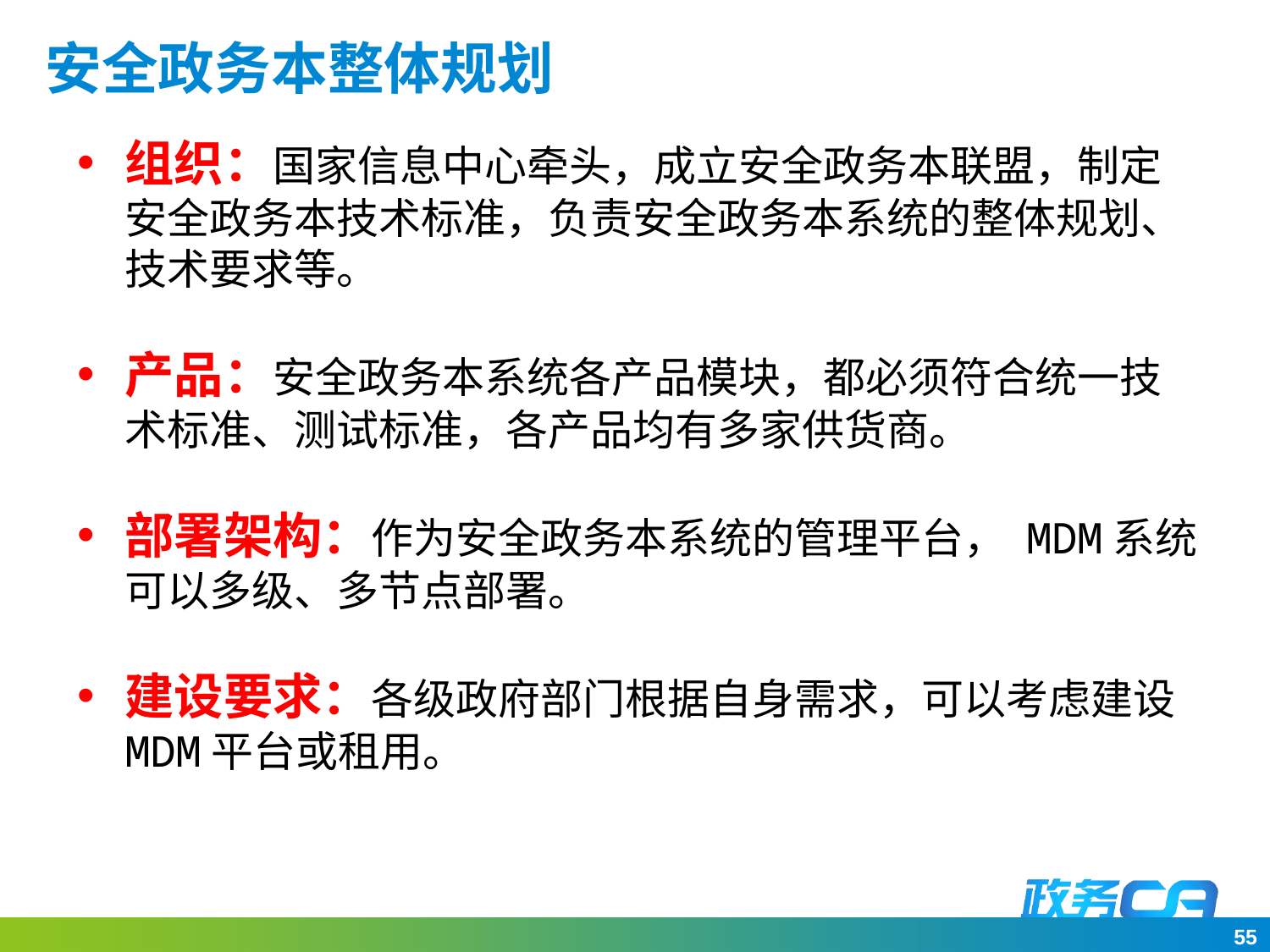

# 安全政务本整体规划
组织：国家信息中心牵头，成立安全政务本联盟，制定安全政务本技术标准，负责安全政务本系统的整体规划、技术要求等。

产品：安全政务本系统各产品模块，都必须符合统一技术标准、测试标准，各产品均有多家供货商。

部署架构：作为安全政务本系统的管理平台， MDM系统可以多级、多节点部署。

建设要求：各级政府部门根据自身需求，可以考虑建设MDM平台或租用。